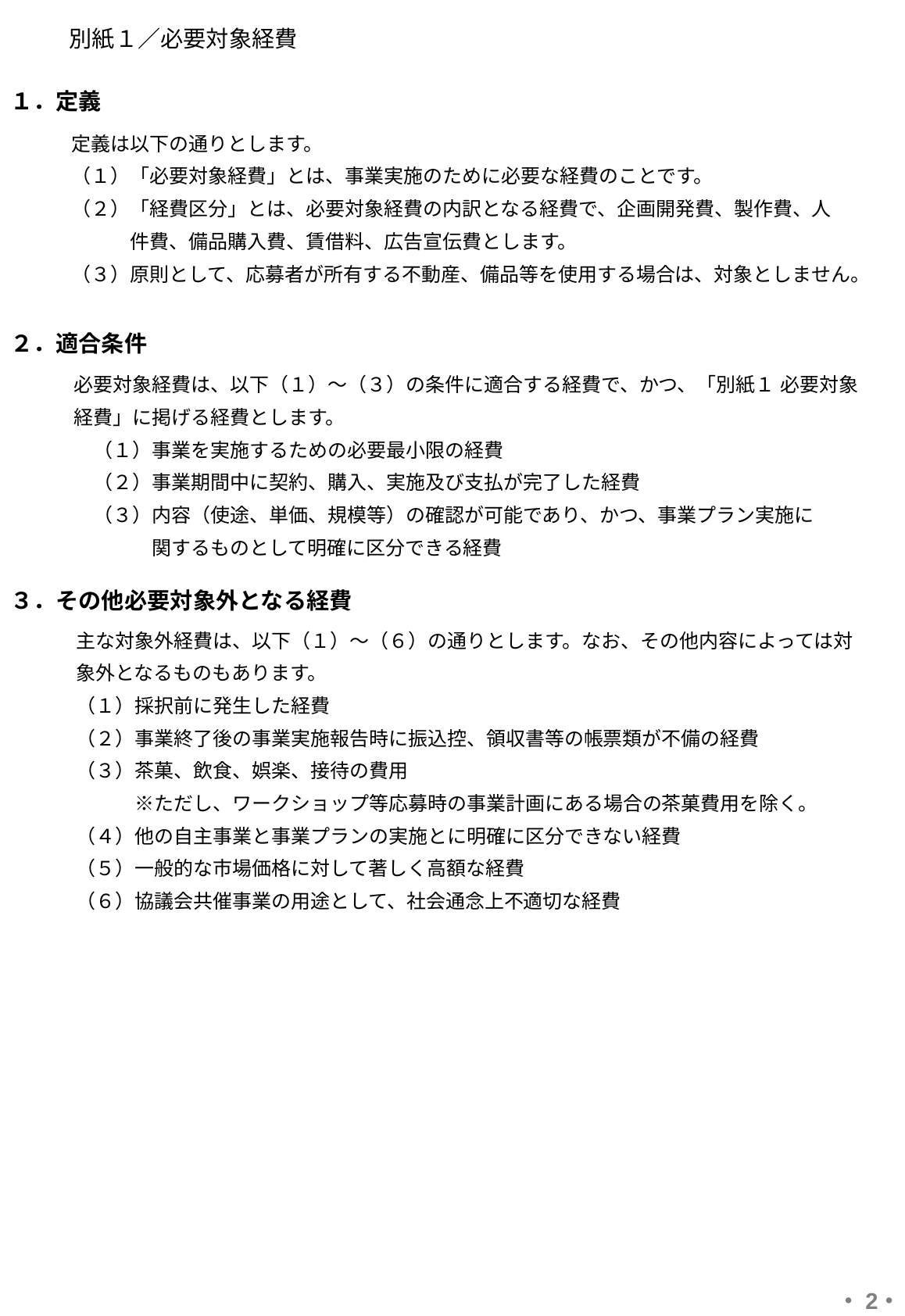

別紙１／必要対象経費
１．定義
定義は以下の通りとします。
（１）「必要対象経費」とは、事業実施のために必要な経費のことです。
（２）「経費区分」とは、必要対象経費の内訳となる経費で、企画開発費、製作費、人
　　　件費、備品購入費、賃借料、広告宣伝費とします。
（３）原則として、応募者が所有する不動産、備品等を使用する場合は、対象としません。
２．適合条件
必要対象経費は、以下（１）～（３）の条件に適合する経費で、かつ、「別紙１ 必要対象経費」に掲げる経費とします。
　（１）事業を実施するための必要最小限の経費
　（２）事業期間中に契約、購入、実施及び支払が完了した経費
　（３）内容（使途、単価、規模等）の確認が可能であり、かつ、事業プラン実施に
　　　　関するものとして明確に区分できる経費
３．その他必要対象外となる経費
主な対象外経費は、以下（１）～（６）の通りとします。なお、その他内容によっては対象外となるものもあります。
（１）採択前に発生した経費
（２）事業終了後の事業実施報告時に振込控、領収書等の帳票類が不備の経費
（３）茶菓、飲食、娯楽、接待の費用
　　　※ただし、ワークショップ等応募時の事業計画にある場合の茶菓費用を除く。
（４）他の自主事業と事業プランの実施とに明確に区分できない経費
（５）一般的な市場価格に対して著しく高額な経費
（６）協議会共催事業の用途として、社会通念上不適切な経費